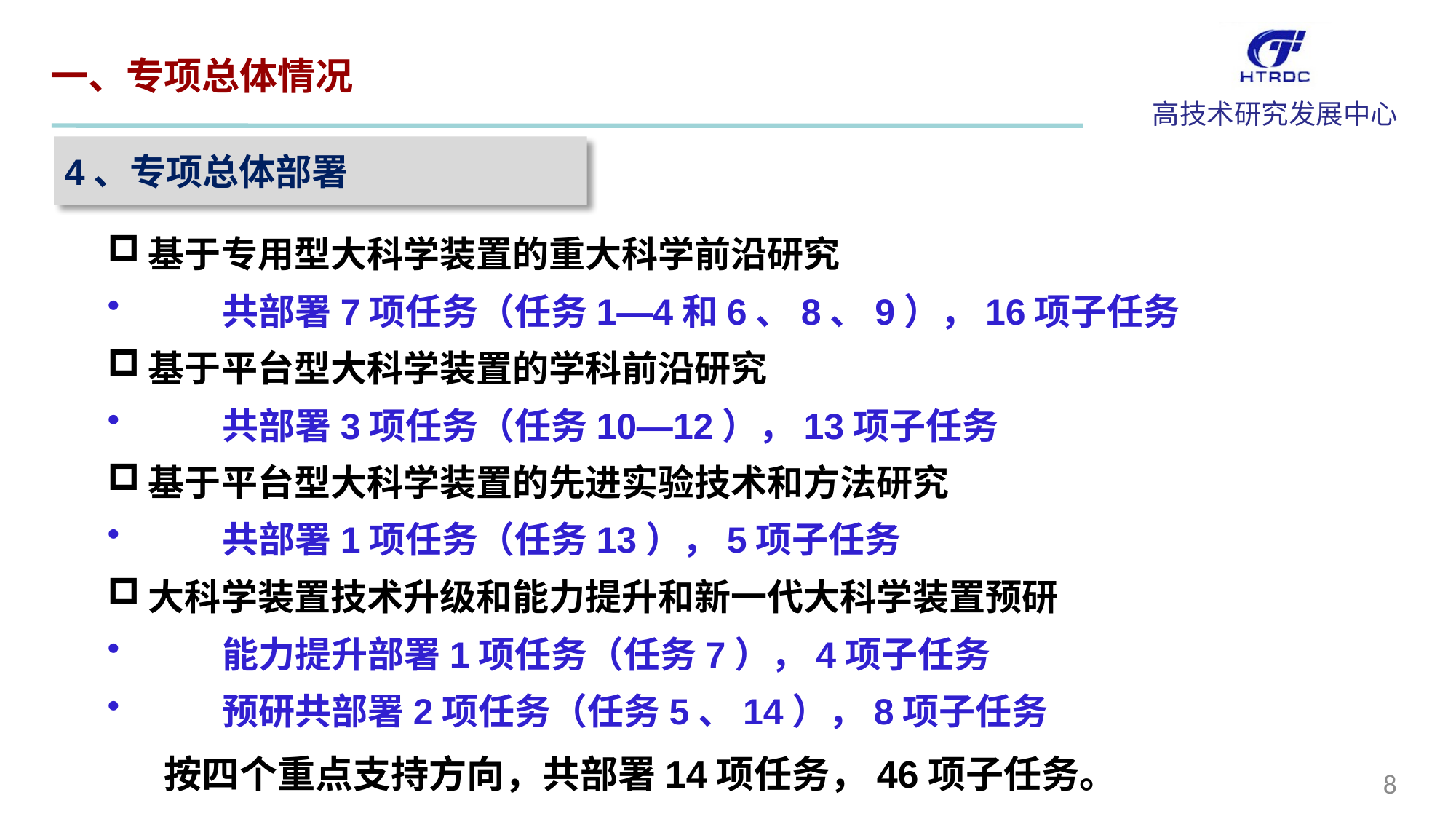

一、专项总体情况
4、专项总体部署
基于专用型大科学装置的重大科学前沿研究
        共部署7项任务（任务1—4和6、8、9），16项子任务
基于平台型大科学装置的学科前沿研究
        共部署3项任务（任务10—12），13项子任务
基于平台型大科学装置的先进实验技术和方法研究
        共部署1项任务（任务13），5项子任务
大科学装置技术升级和能力提升和新一代大科学装置预研
        能力提升部署1项任务（任务7），4项子任务
        预研共部署2项任务（任务5、14），8项子任务
按四个重点支持方向，共部署14项任务，46项子任务。